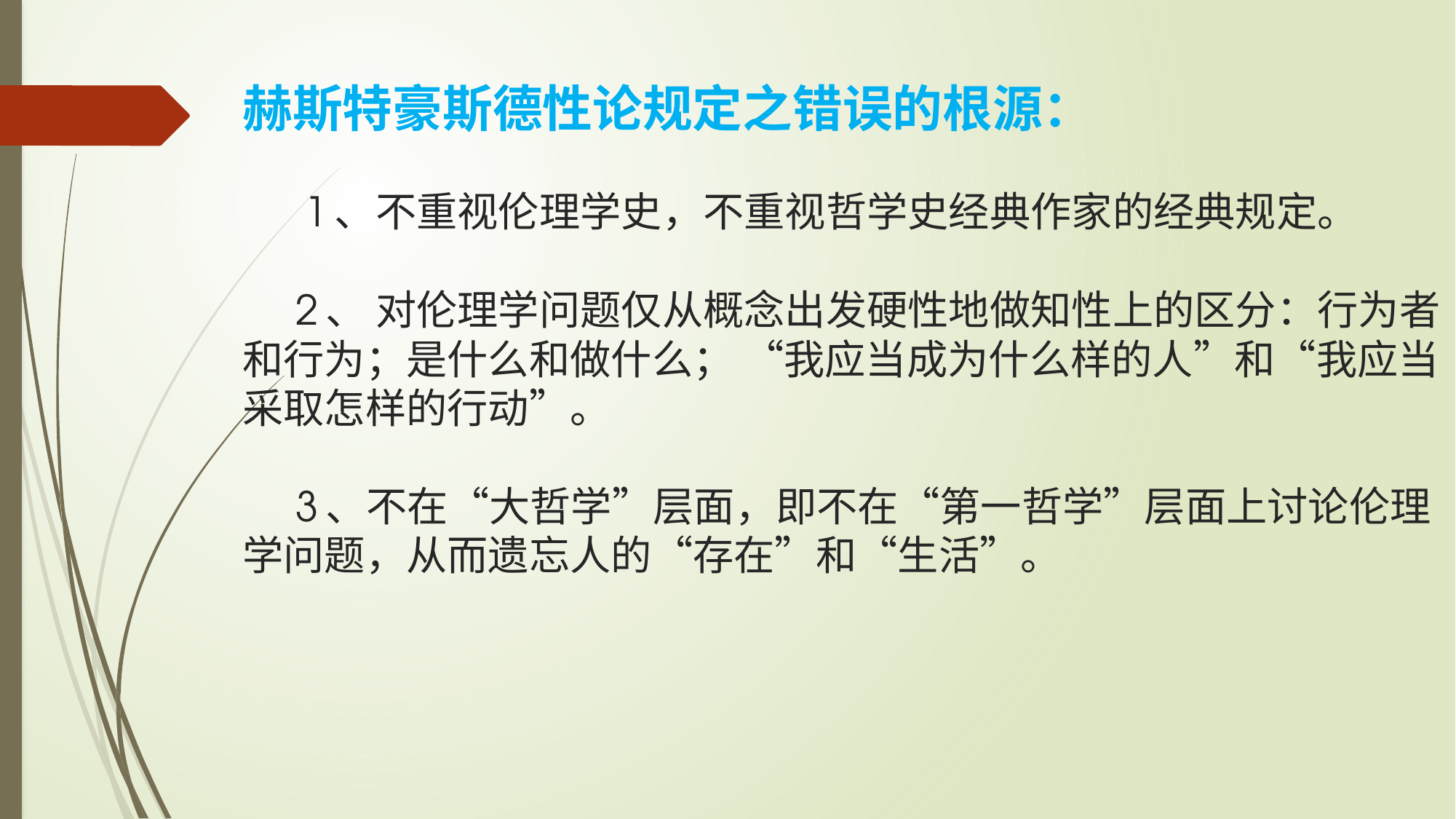

# 赫斯特豪斯德性论规定之错误的根源：   1、不重视伦理学史，不重视哲学史经典作家的经典规定。 2、 对伦理学问题仅从概念出发硬性地做知性上的区分：行为者和行为；是什么和做什么； “我应当成为什么样的人”和“我应当采取怎样的行动”。 3、不在“大哲学”层面，即不在“第一哲学”层面上讨论伦理学问题，从而遗忘人的“存在”和“生活”。